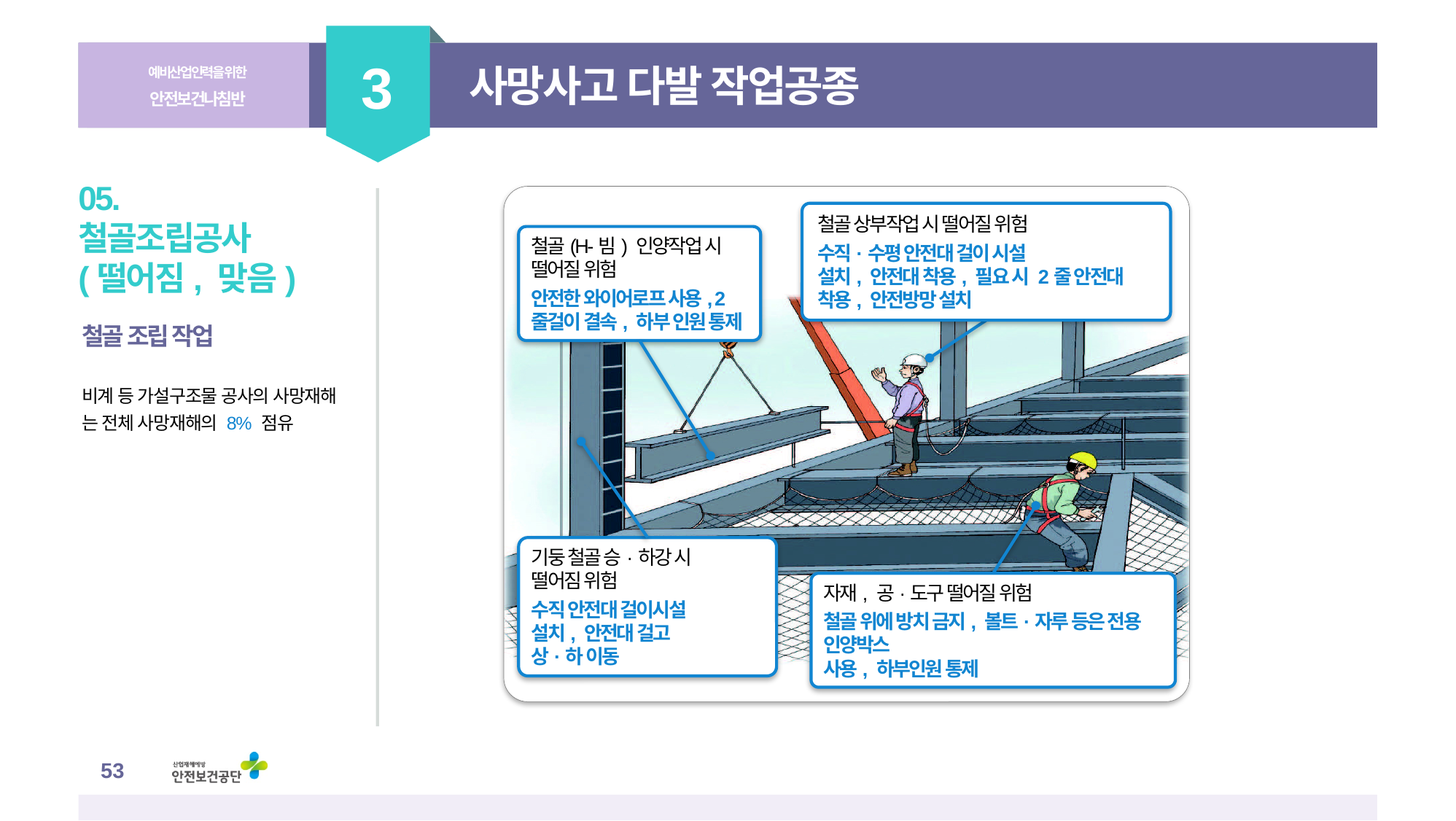

3
예비산업인력을 위한
안전보건나침반
사망사고 다발 작업공종

철골 상부작업 시 떨어질 위험
수직·수평 안전대 걸이 시설
설치, 안전대 착용, 필요 시 2줄 안전대 착용, 안전방망 설치
철골(H-빔) 인양작업 시 떨어질 위험
안전한 와이어로프 사용, 2줄걸이 결속, 하부 인원 통제
기둥 철골 승·하강 시
떨어짐 위험
수직 안전대 걸이시설
설치, 안전대 걸고
상·하 이동
자재, 공·도구 떨어질 위험
철골 위에 방치 금지, 볼트·자루 등은 전용 인양박스
사용, 하부인원 통제
05.
철골조립공사
(떨어짐, 맞음)
철골 조립 작업
비계 등 가설구조물 공사의 사망재해
는 전체 사망재해의 8% 점유